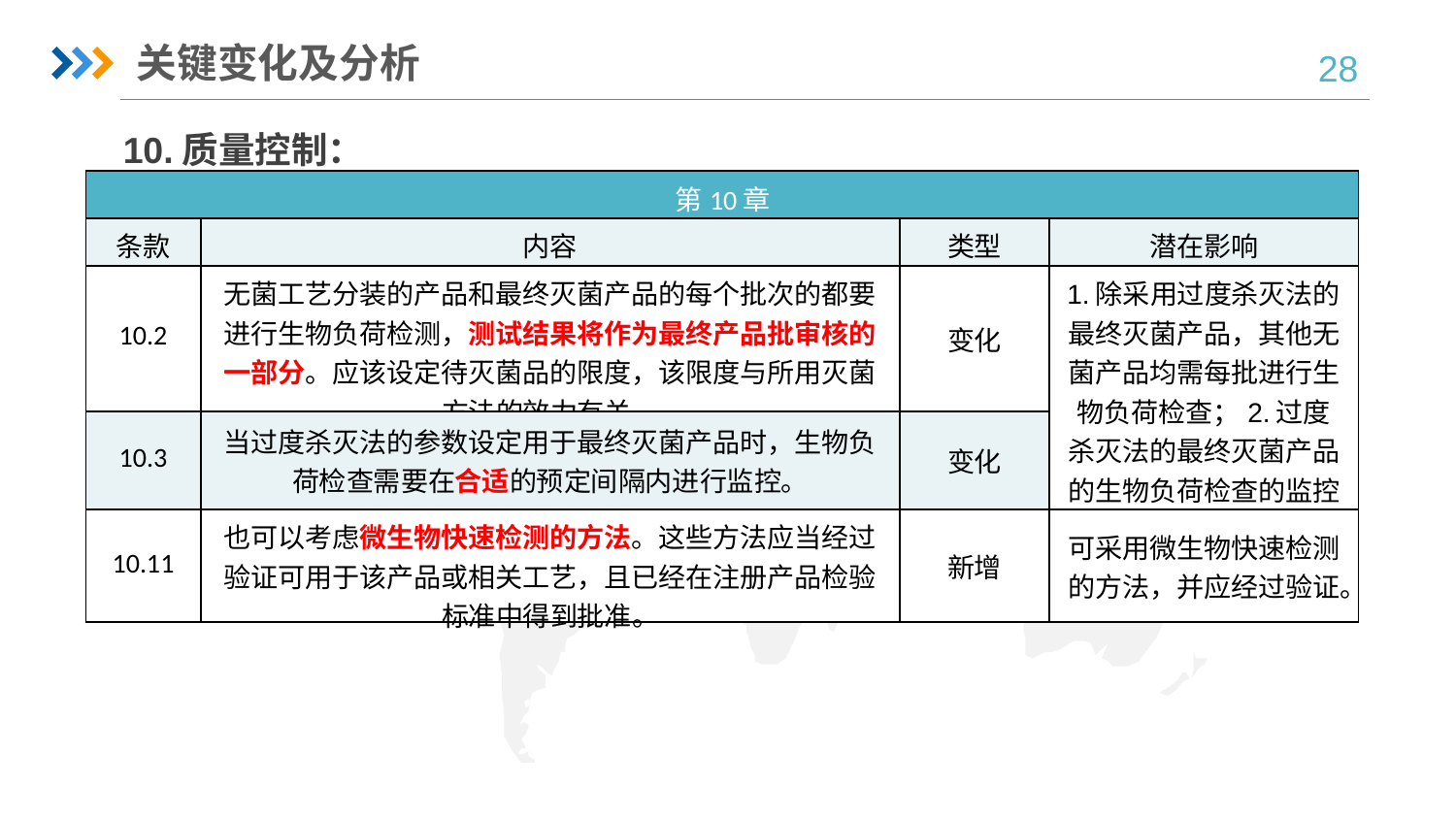

关键变化及分析
10.质量控制：

| 第10章 |  |  |  |
| --- | --- | --- | --- |
| 条款 | 内容 | 类型 | 潜在影响 |
| 10.2 | 无菌工艺分装的产品和最终灭菌产品的每个批次的都要进行生物负荷检测，测试结果将作为最终产品批审核的一部分。应该设定待灭菌品的限度，该限度与所用灭菌方法的效力有关。 | 变化 | 1.除采用过度杀灭法的最终灭菌产品，其他无菌产品均需每批进行生物负荷检查；2.过度杀灭法的最终灭菌产品的生物负荷检查的监控间隔应经过评估。 |
| 10.3 | 当过度杀灭法的参数设定用于最终灭菌产品时，生物负荷检查需要在合适的预定间隔内进行监控。 | 变化 |  |
| 10.11 | 也可以考虑微生物快速检测的方法。这些方法应当经过验证可用于该产品或相关工艺，且已经在注册产品检验标准中得到批准。 | 新增 | 可采用微生物快速检测的方法，并应经过验证。 |